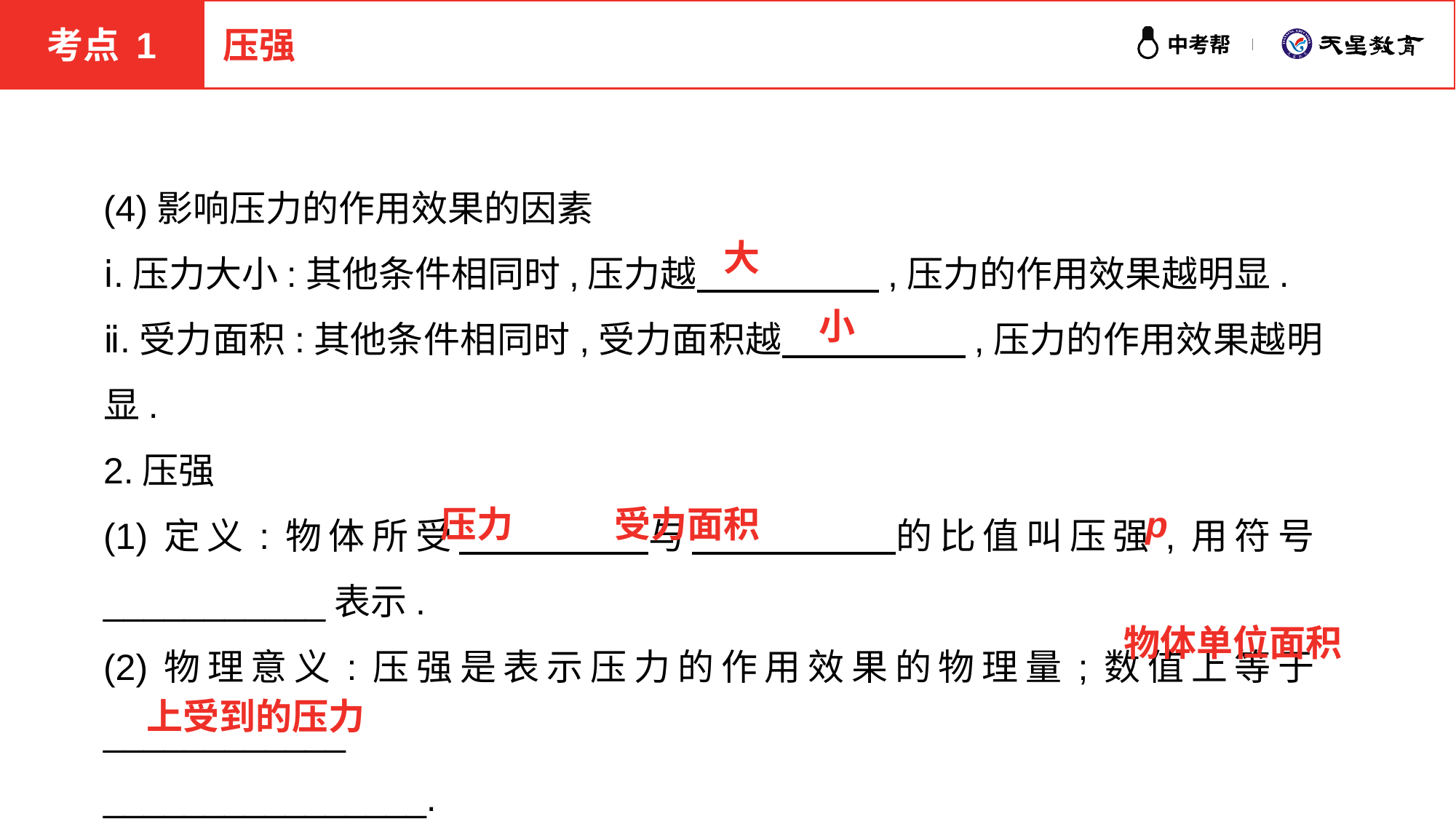

考点 1
压强
(4)影响压力的作用效果的因素
ⅰ.压力大小:其他条件相同时,压力越　　　　　,压力的作用效果越明显.
ⅱ.受力面积:其他条件相同时,受力面积越　　　　　,压力的作用效果越明显.
2.压强
(1)定义:物体所受　　　 　与　　　　  的比值叫压强,用符号___________表示.
(2)物理意义:压强是表示压力的作用效果的物理量;数值上等于____________
________________.
大
小
压力
受力面积
p
物体单位面积
上受到的压力